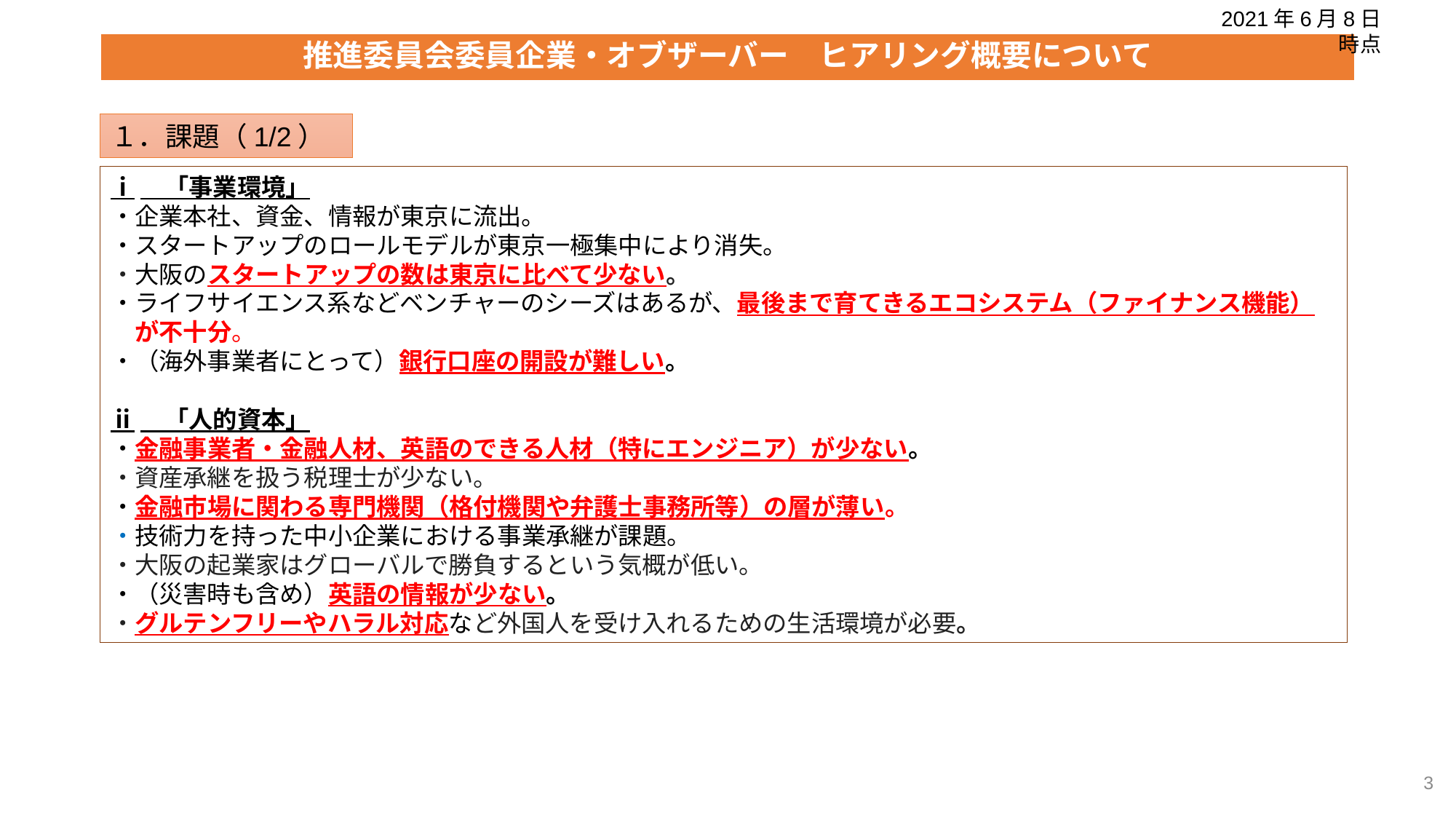

2021年6月8日時点
# 推進委員会委員企業・オブザーバー　ヒアリング概要について
１．課題（1/2）
ⅰ　「事業環境」
・企業本社、資金、情報が東京に流出。
・スタートアップのロールモデルが東京一極集中により消失。
・大阪のスタートアップの数は東京に比べて少ない。
・ライフサイエンス系などベンチャーのシーズはあるが、最後まで育てきるエコシステム（ファイナンス機能）
　が不十分。
・（海外事業者にとって）銀行口座の開設が難しい。
ⅱ　「人的資本」
・金融事業者・金融人材、英語のできる人材（特にエンジニア）が少ない。
・資産承継を扱う税理士が少ない。
・金融市場に関わる専門機関（格付機関や弁護士事務所等）の層が薄い。
・技術力を持った中小企業における事業承継が課題。
・大阪の起業家はグローバルで勝負するという気概が低い。
・（災害時も含め）英語の情報が少ない。
・グルテンフリーやハラル対応など外国人を受け入れるための生活環境が必要。

3